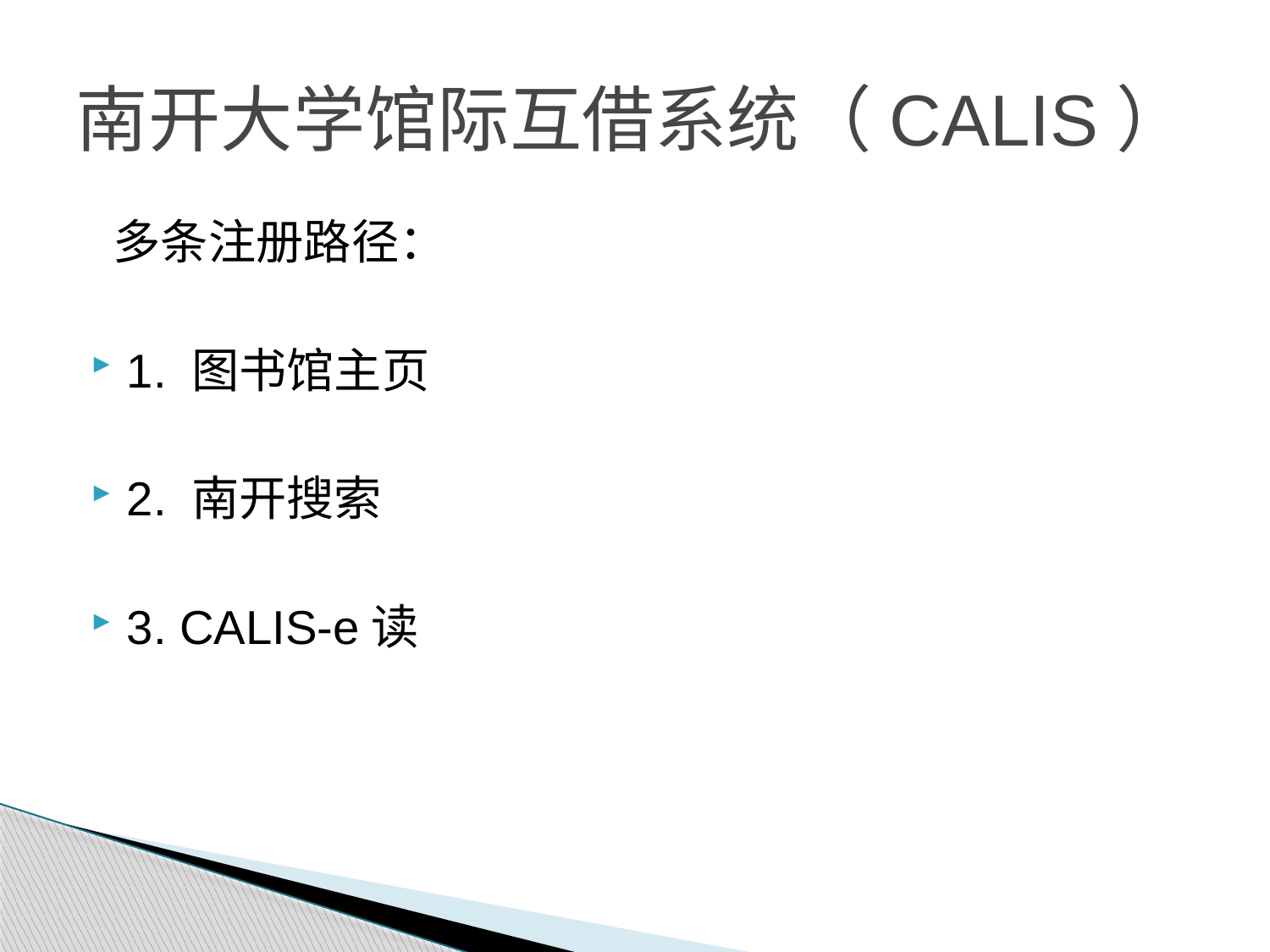

# 南开大学馆际互借系统（CALIS）
 多条注册路径：

1. 图书馆主页

2. 南开搜索

3. CALIS-e读